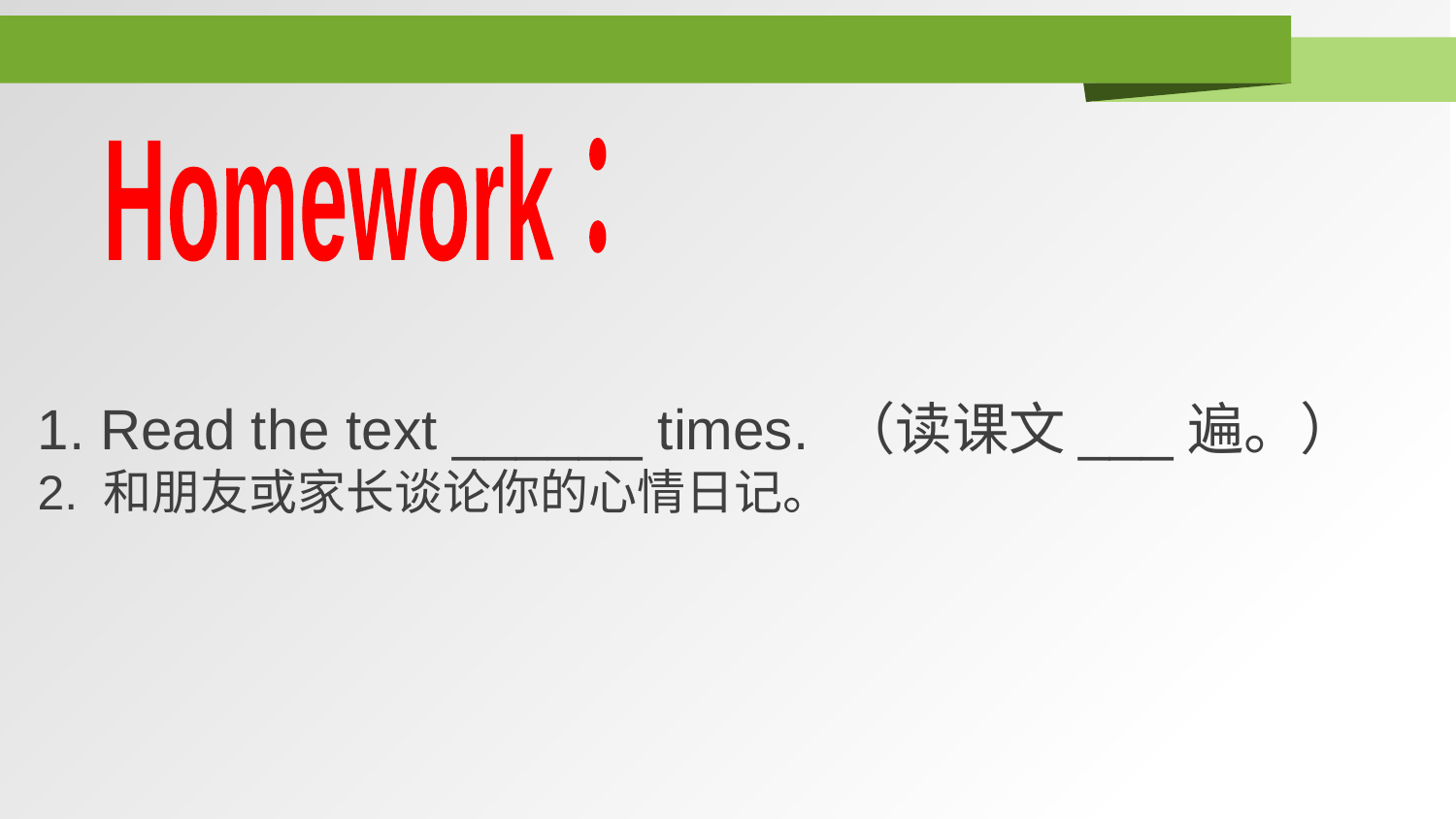

Homework：
1. Read the text ______ times. （读课文___遍。）
2. 和朋友或家长谈论你的心情日记。